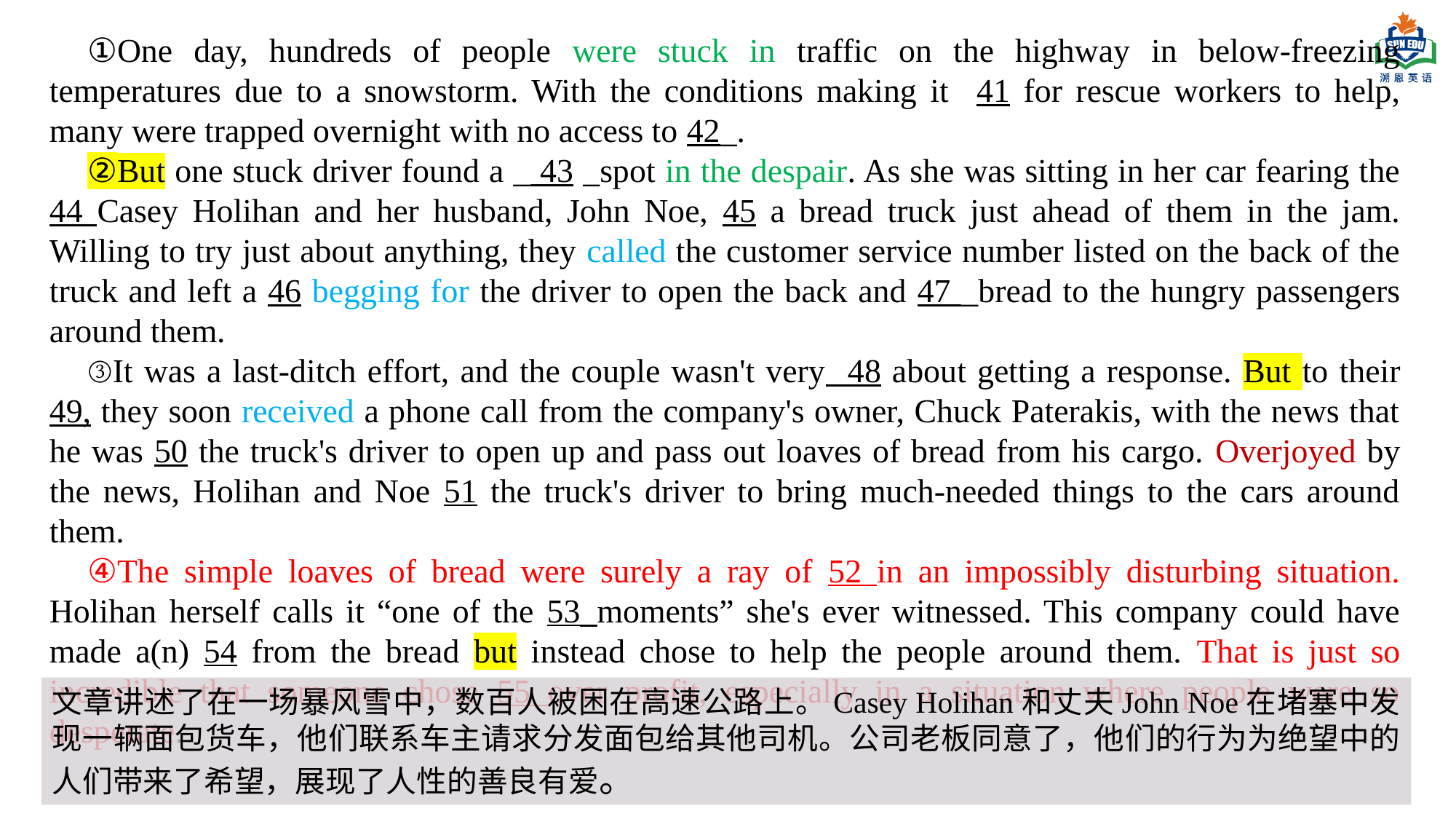

①One day, hundreds of people were stuck in traffic on the highway in below-freezing temperatures due to a snowstorm. With the conditions making it  41 for rescue workers to help, many were trapped overnight with no access to 42_.
②But one stuck driver found a _ 43 _spot in the despair. As she was sitting in her car fearing the 44 Casey Holihan and her husband, John Noe, 45 a bread truck just ahead of them in the jam. Willing to try just about anything, they called the customer service number listed on the back of the truck and left a 46 begging for the driver to open the back and 47 _bread to the hungry passengers around them.
③It was a last-ditch effort, and the couple wasn't very  48 about getting a response. But to their 49, they soon received a phone call from the company's owner, Chuck Paterakis, with the news that he was 50 the truck's driver to open up and pass out loaves of bread from his cargo. Overjoyed by the news, Holihan and Noe 51 the truck's driver to bring much-needed things to the cars around them.
④The simple loaves of bread were surely a ray of 52 in an impossibly disturbing situation. Holihan herself calls it “one of the 53_moments” she's ever witnessed. This company could have made a(n) 54 from the bread but instead chose to help the people around them. That is just so incredible that someone chose 55 over profit, especially in a situation where people were so desperate.
文章讲述了在一场暴风雪中，数百人被困在高速公路上。Casey Holihan和丈夫John Noe在堵塞中发现一辆面包货车，他们联系车主请求分发面包给其他司机。公司老板同意了，他们的行为为绝望中的人们带来了希望，展现了人性的善良有爱。